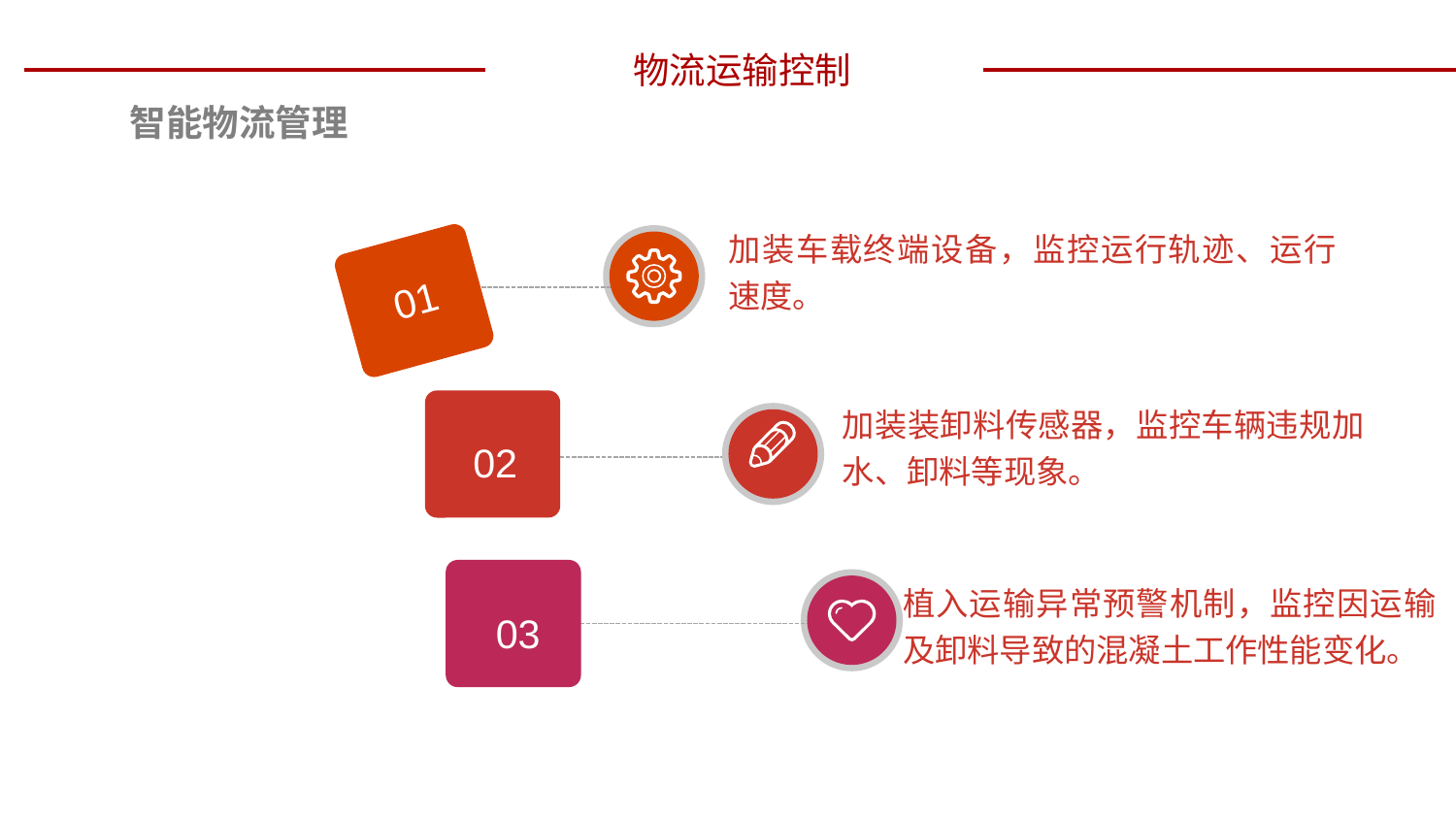

物流运输控制
智能物流管理
加装车载终端设备，监控运行轨迹、运行速度。

01

02
加装装卸料传感器，监控车辆违规加水、卸料等现象。

03

植入运输异常预警机制，监控因运输及卸料导致的混凝土工作性能变化。